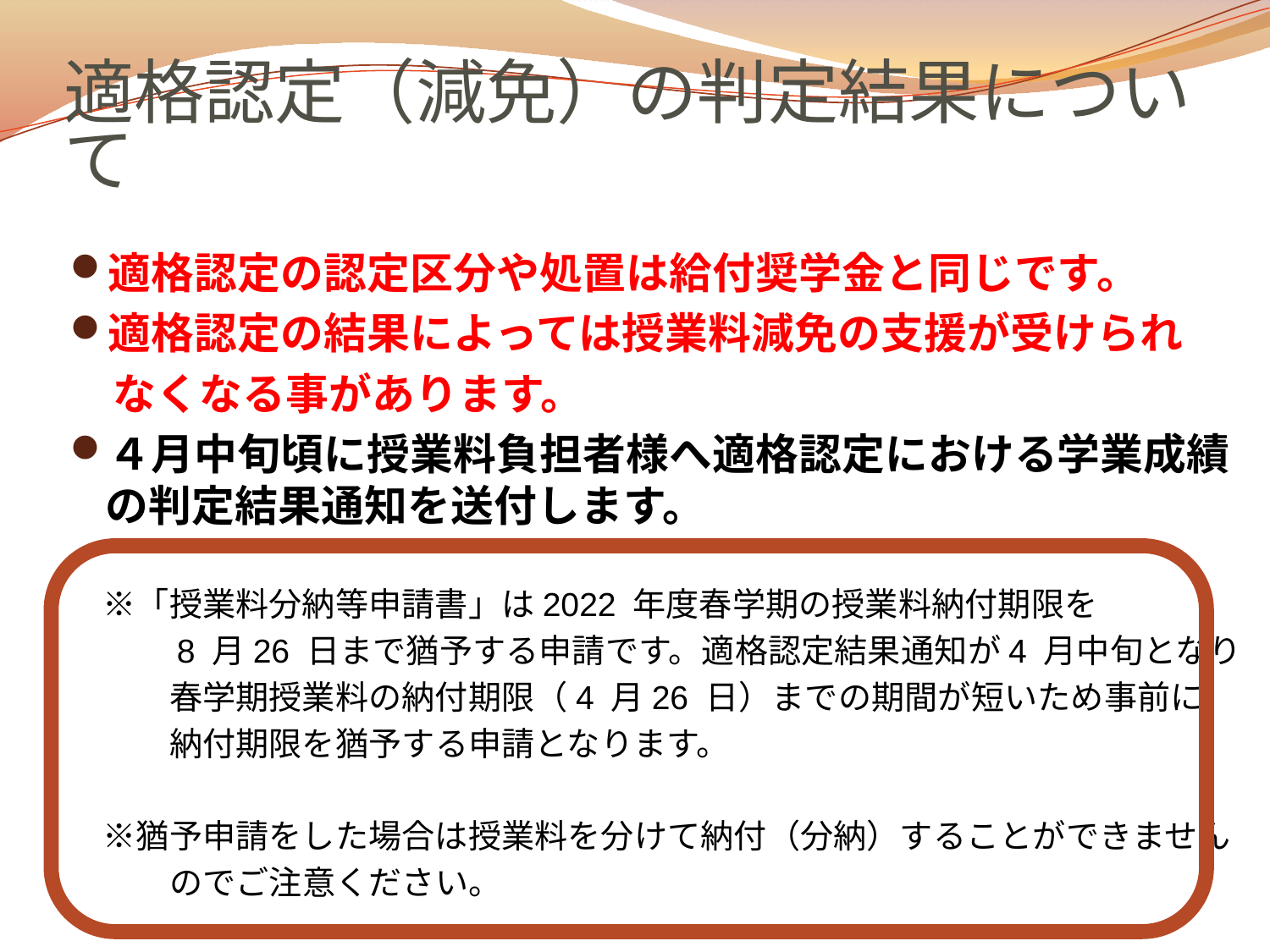

# 適格認定（減免）の判定結果について
適格認定の認定区分や処置は給付奨学金と同じです。
適格認定の結果によっては授業料減免の支援が受けられ
　なくなる事があります。
４月中旬頃に授業料負担者様へ適格認定における学業成績の判定結果通知を送付します。

　※「授業料分納等申請書」は2022 年度春学期の授業料納付期限を
　　　8 月26 日まで猶予する申請です。適格認定結果通知が4 月中旬となり
　　　春学期授業料の納付期限（4 月26 日）までの期間が短いため事前に
　　　納付期限を猶予する申請となります。

　※猶予申請をした場合は授業料を分けて納付（分納）することができません
　　　のでご注意ください。